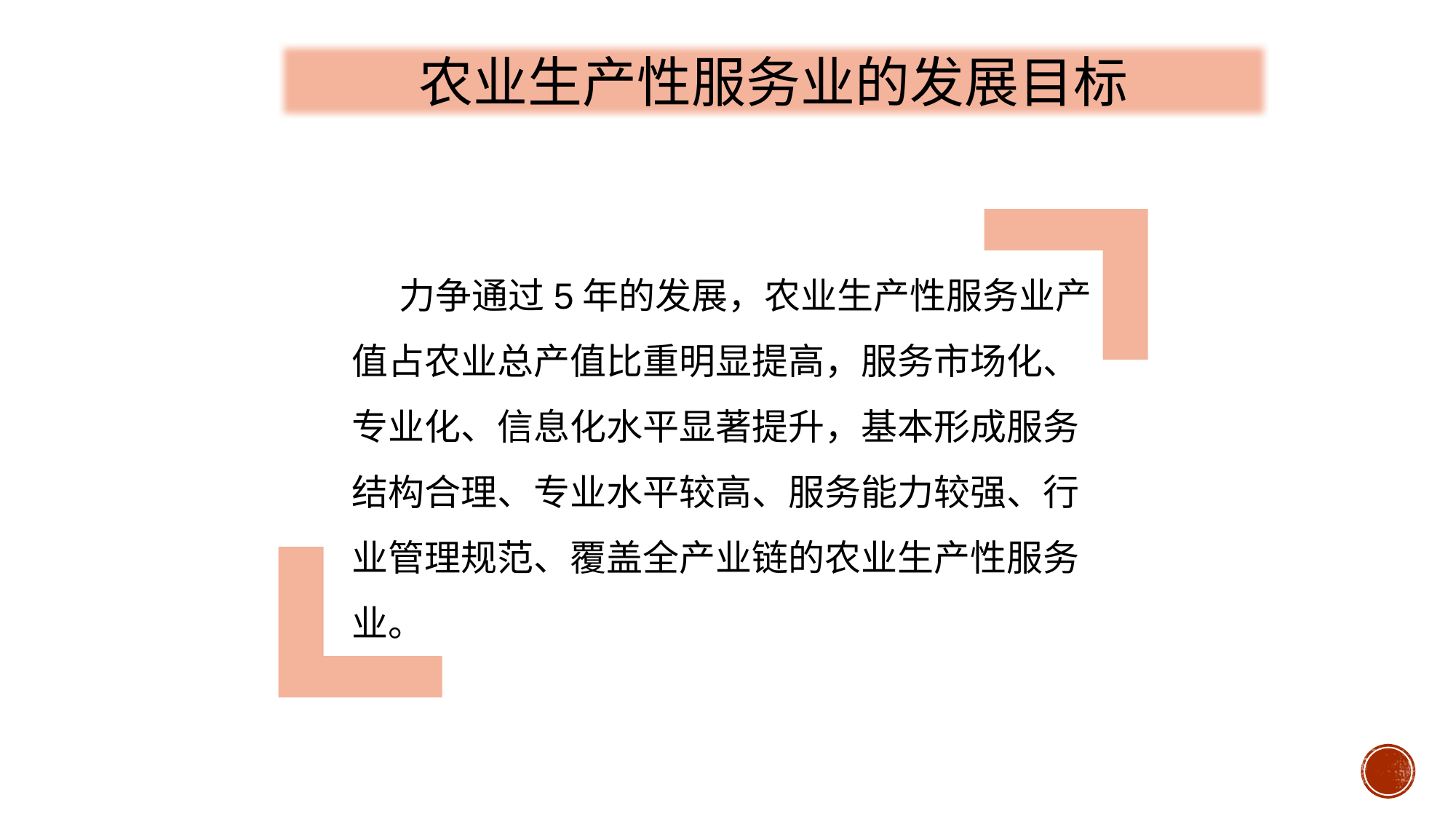

农业生产性服务业的发展目标

力争通过5年的发展，农业生产性服务业产值占农业总产值比重明显提高，服务市场化、专业化、信息化水平显著提升，基本形成服务结构合理、专业水平较高、服务能力较强、行业管理规范、覆盖全产业链的农业生产性服务业。